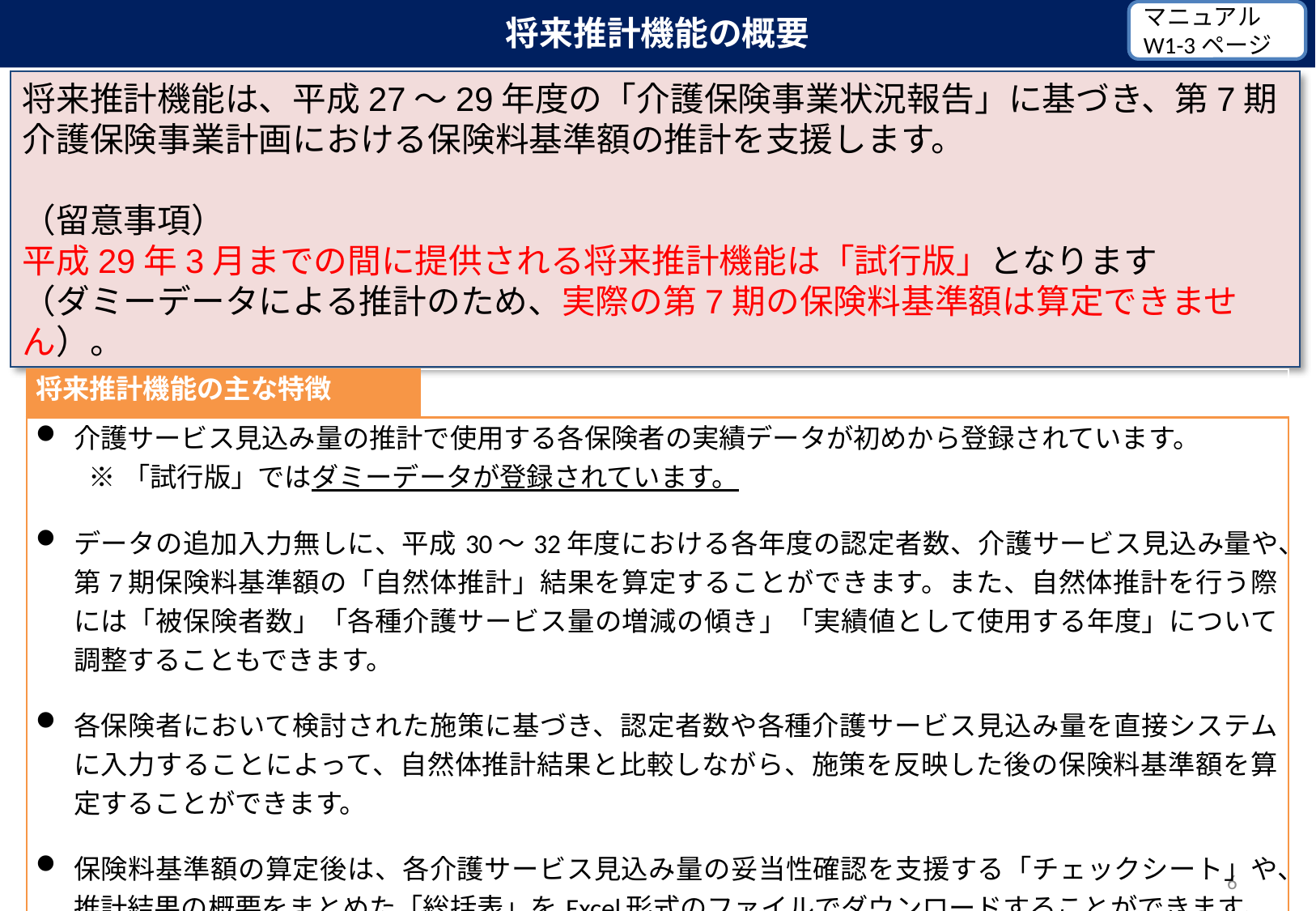

将来推計機能の概要
マニュアル W1-3ページ

将来推計機能は、平成27～29年度の「介護保険事業状況報告」に基づき、第7期介護保険事業計画における保険料基準額の推計を支援します。

（留意事項）
平成29年3月までの間に提供される将来推計機能は「試行版」となります
（ダミーデータによる推計のため、実際の第7期の保険料基準額は算定できません）。
| 将来推計機能の主な特徴 |  |
| --- | --- |
| 介護サービス見込み量の推計で使用する各保険者の実績データが初めから登録されています。 ※「試行版」ではダミーデータが登録されています。 データの追加入力無しに、平成30～32年度における各年度の認定者数、介護サービス見込み量や、第7期保険料基準額の「自然体推計」結果を算定することができます。また、自然体推計を行う際には「被保険者数」「各種介護サービス量の増減の傾き」「実績値として使用する年度」について調整することもできます。 各保険者において検討された施策に基づき、認定者数や各種介護サービス見込み量を直接システムに入力することによって、自然体推計結果と比較しながら、施策を反映した後の保険料基準額を算定することができます。   保険料基準額の算定後は、各介護サービス見込み量の妥当性確認を支援する「チェックシート」や、推計結果の概要をまとめた「総括表」をExcel形式のファイルでダウンロードすることができます。 |  |
6